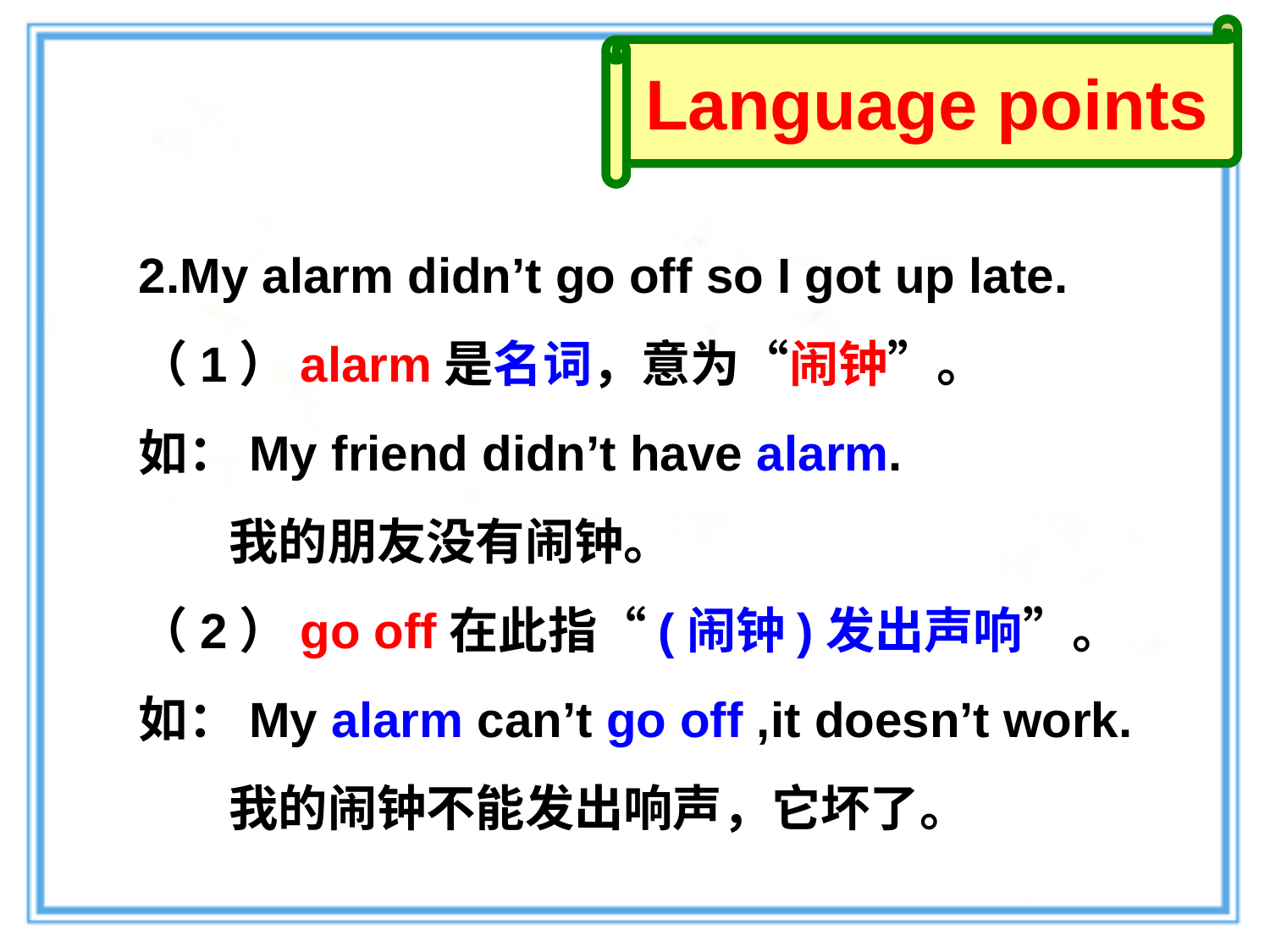

Language points
2.My alarm didn’t go off so I got up late.
（1）alarm是名词，意为“闹钟”。
如：My friend didn’t have alarm.
       我的朋友没有闹钟。
（2）go off在此指“(闹钟)发出声响”。
如：My alarm can’t go off ,it doesn’t work.
       我的闹钟不能发出响声，它坏了。